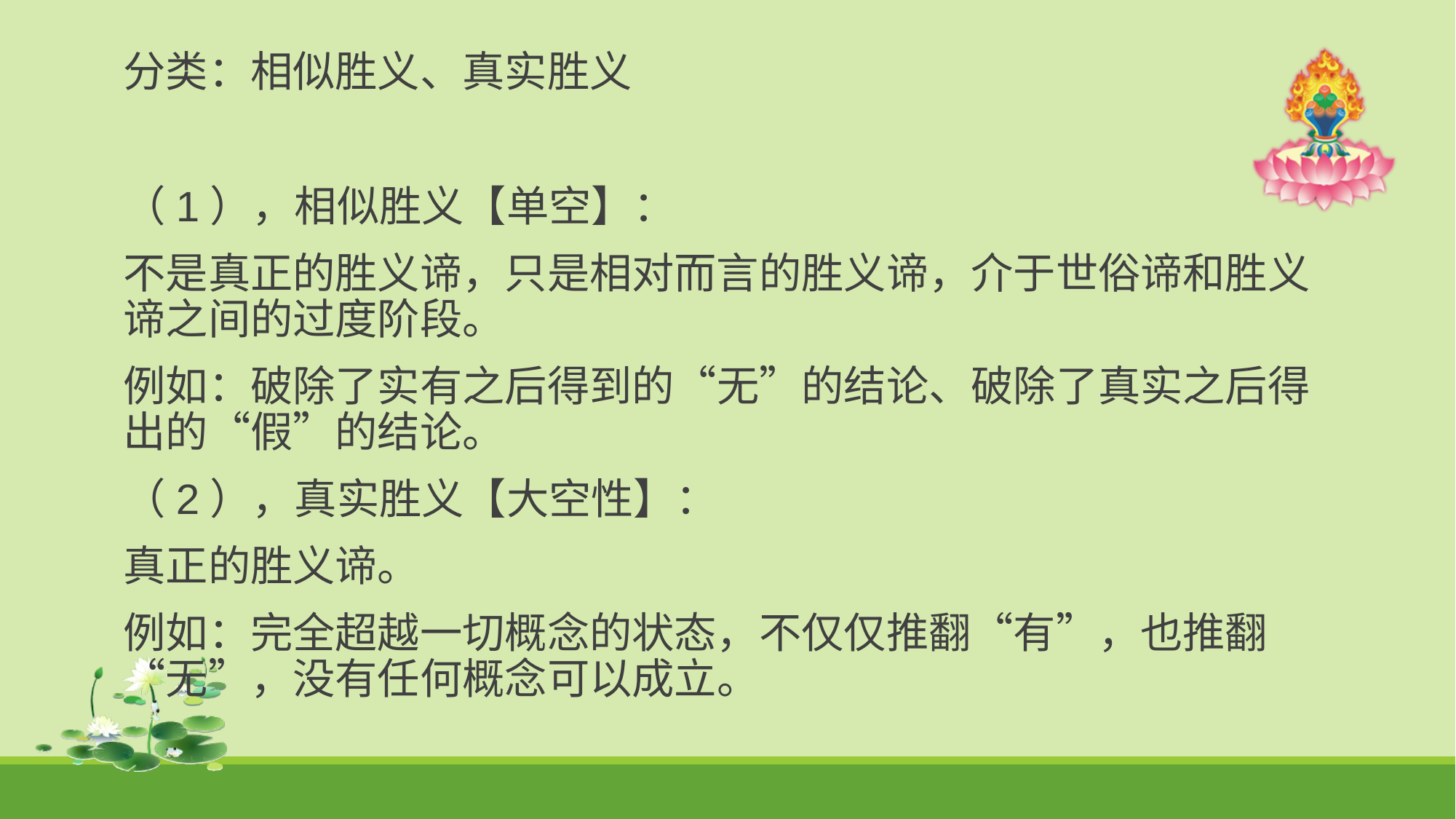

分类：相似胜义、真实胜义

（1），相似胜义【单空】：
不是真正的胜义谛，只是相对而言的胜义谛，介于世俗谛和胜义谛之间的过度阶段。
例如：破除了实有之后得到的“无”的结论、破除了真实之后得出的“假”的结论。
（2），真实胜义【大空性】：
真正的胜义谛。
例如：完全超越一切概念的状态，不仅仅推翻“有”，也推翻“无”，没有任何概念可以成立。